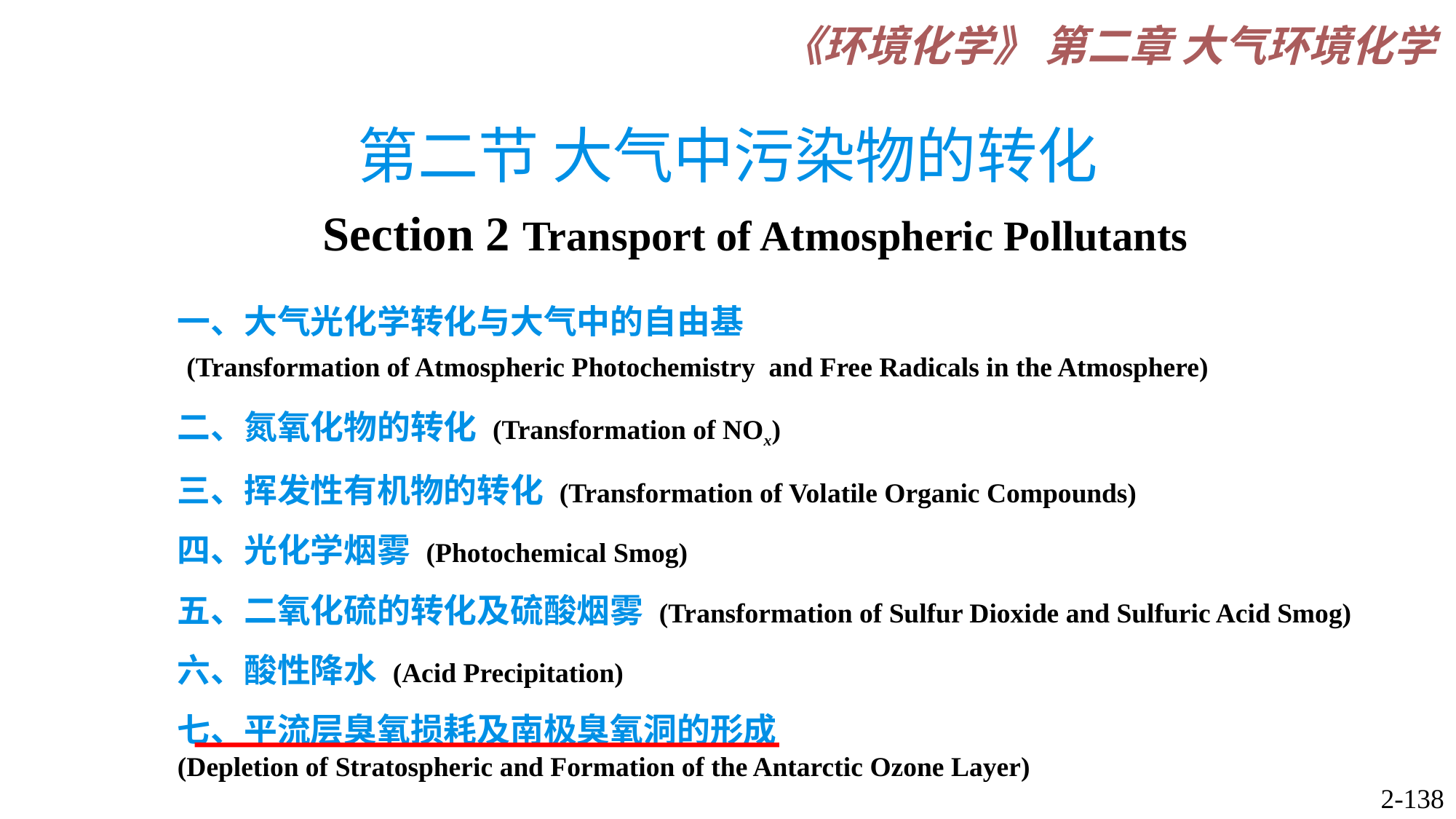

第二节 大气中污染物的转化
   Section 2 Transport of Atmospheric Pollutants
一、大气光化学转化与大气中的自由基
 (Transformation of Atmospheric Photochemistry  and Free Radicals in the Atmosphere)
二、氮氧化物的转化 (Transformation of NOx)
三、挥发性有机物的转化 (Transformation of Volatile Organic Compounds)
四、光化学烟雾 (Photochemical Smog)
五、二氧化硫的转化及硫酸烟雾 (Transformation of Sulfur Dioxide and Sulfuric Acid Smog)
六、酸性降水 (Acid Precipitation)
七、平流层臭氧损耗及南极臭氧洞的形成
(Depletion of Stratospheric and Formation of the Antarctic Ozone Layer)

2-138